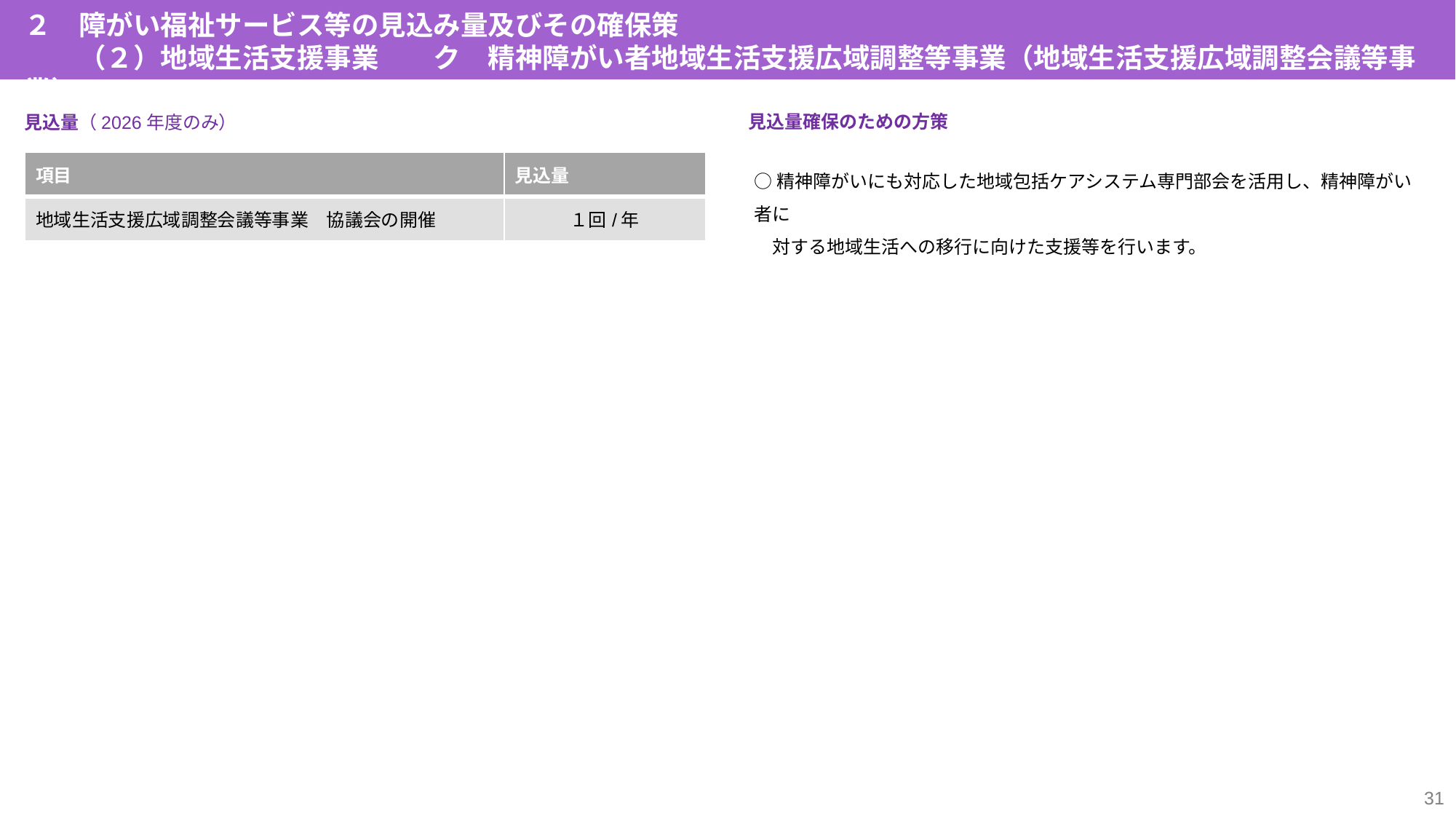

２　障がい福祉サービス等の見込み量及びその確保策
　　（２）地域生活支援事業　　ク　精神障がい者地域生活支援広域調整等事業（地域生活支援広域調整会議等事業）
見込量確保のための方策
見込量（2026年度のみ）
| 項目 | 見込量 |
| --- | --- |
| 地域生活支援広域調整会議等事業　協議会の開催 | １回/年 |
○精神障がいにも対応した地域包括ケアシステム専門部会を活用し、精神障がい者に
　対する地域生活への移行に向けた支援等を行います。
31